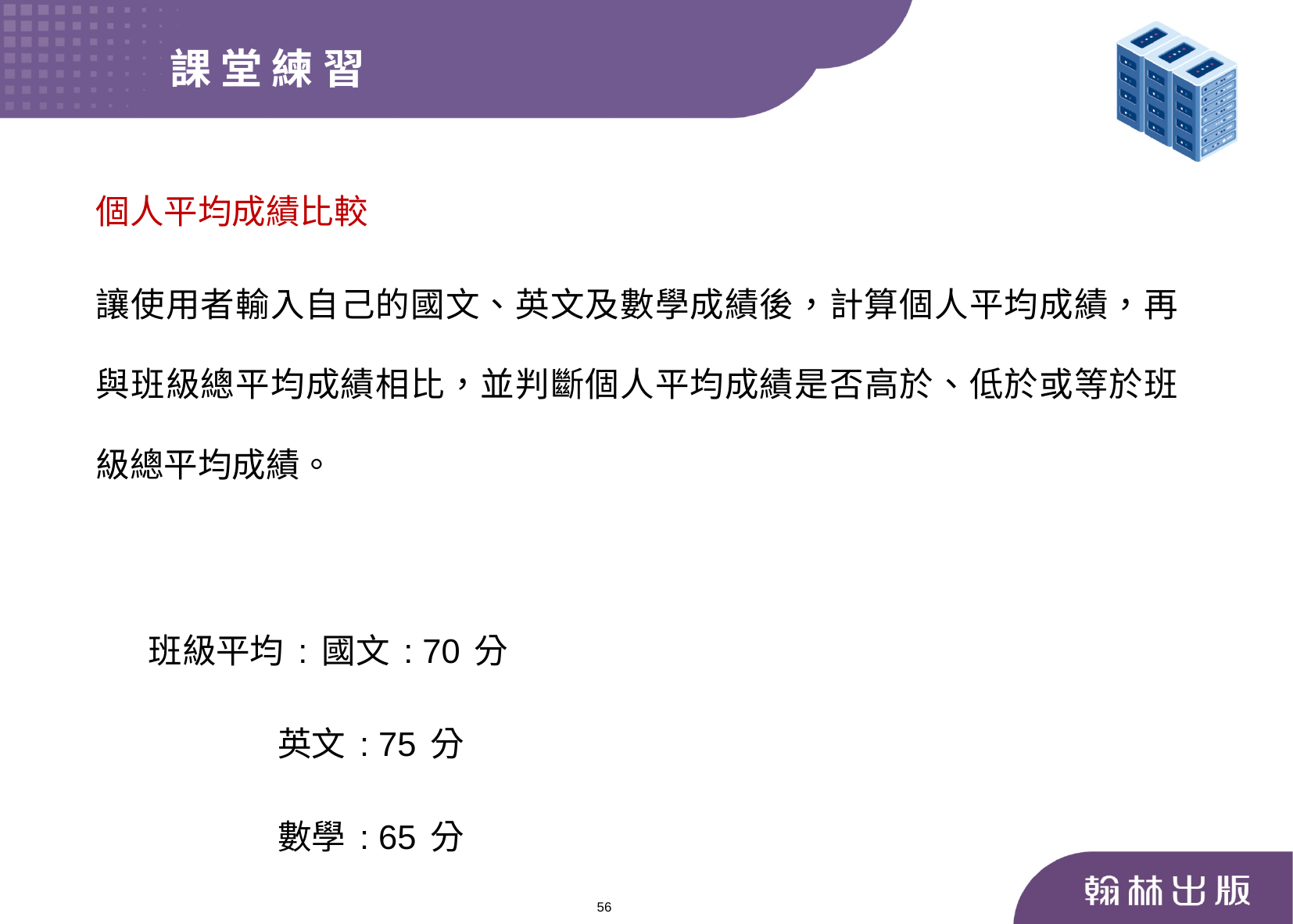

課 堂 練 習
個人平均成績比較
讓使用者輸入自己的國文、英文及數學成績後，計算個人平均成績，再與班級總平均成績相比，並判斷個人平均成績是否高於、低於或等於班級總平均成績。

     班級平均:國文: 70分
                      英文: 75分
                      數學: 65分

56